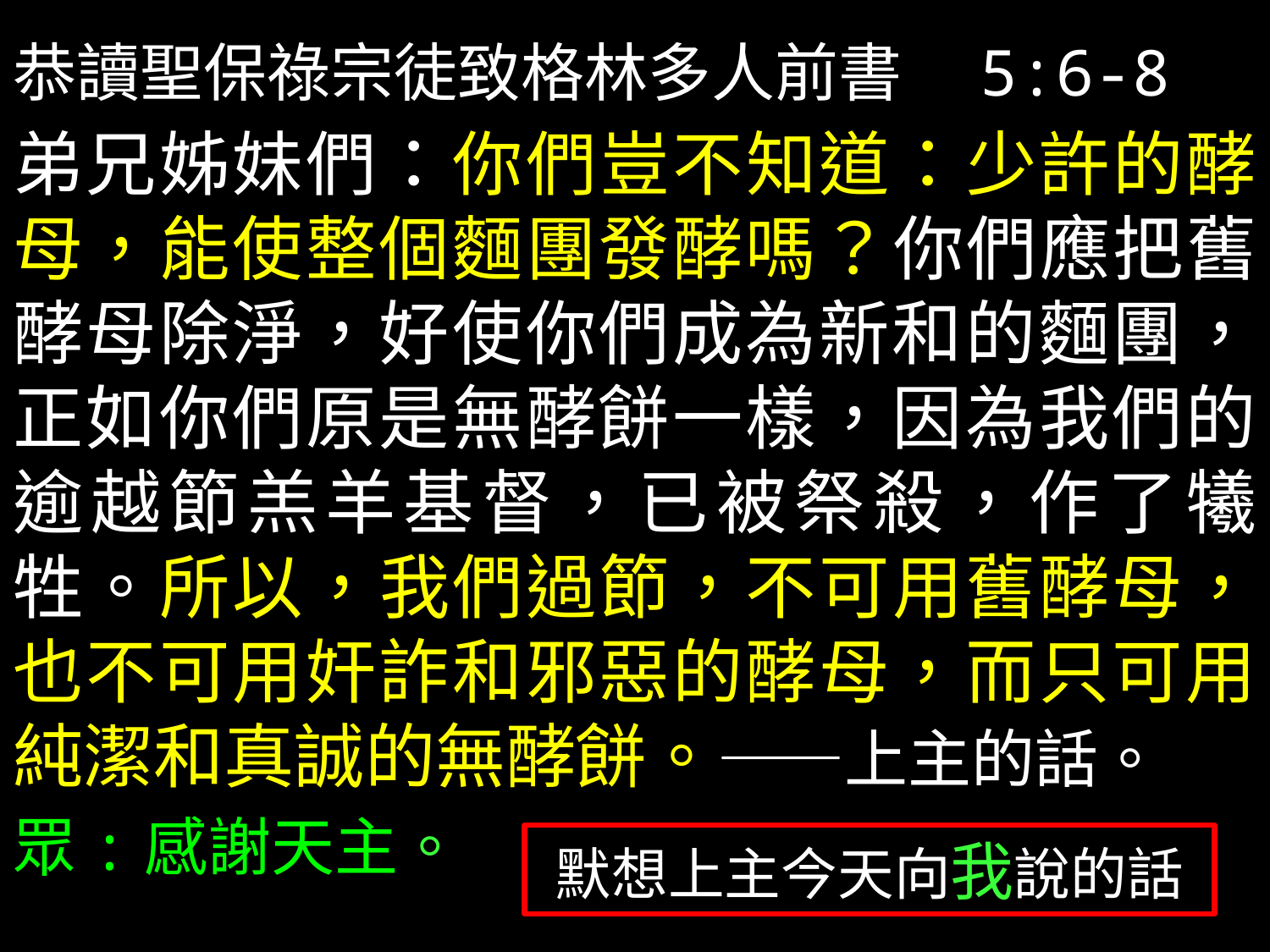

恭讀聖保祿宗徒致格林多人前書　5:6-8
弟兄姊妹們：你們豈不知道：少許的酵母，能使整個麵團發酵嗎？你們應把舊酵母除淨，好使你們成為新和的麵團，正如你們原是無酵餅一樣，因為我們的逾越節羔羊基督，已被祭殺，作了犧牲。所以，我們過節，不可用舊酵母，也不可用奸詐和邪惡的酵母，而只可用純潔和真誠的無酵餅。——上主的話。
眾:感謝天主。

默想上主今天向我說的話